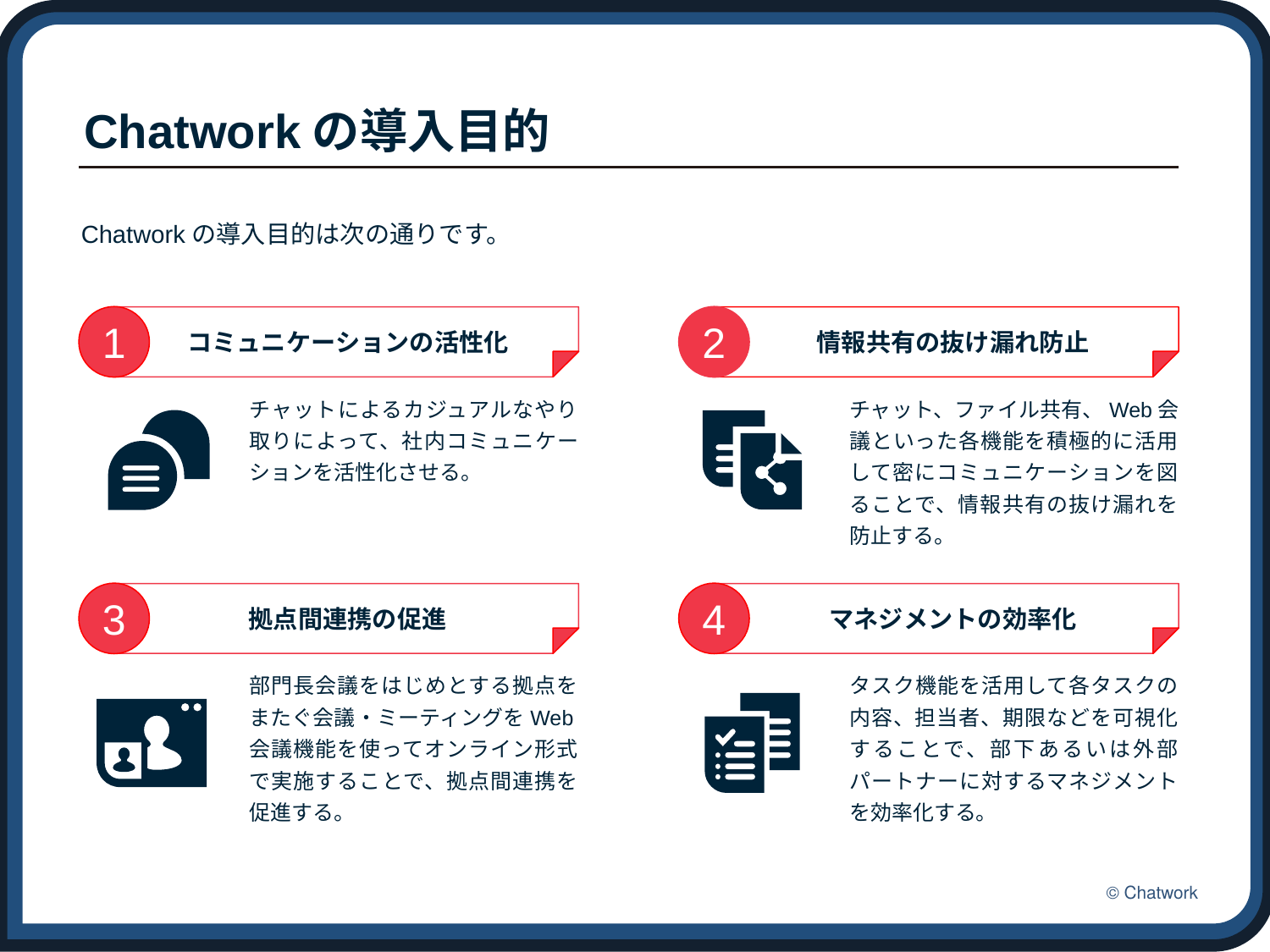

# Chatworkの導入目的
Chatworkの導入目的は次の通りです。
1
コミュニケーションの活性化
2
情報共有の抜け漏れ防止

チャットによるカジュアルなやり取りによって、社内コミュニケーションを活性化させる。
チャット、ファイル共有、Web会議といった各機能を積極的に活用して密にコミュニケーションを図ることで、情報共有の抜け漏れを防止する。

3
拠点間連携の促進
4
マネジメントの効率化

部門長会議をはじめとする拠点をまたぐ会議・ミーティングをWeb会議機能を使ってオンライン形式で実施することで、拠点間連携を促進する。
タスク機能を活用して各タスクの内容、担当者、期限などを可視化することで、部下あるいは外部パートナーに対するマネジメントを効率化する。